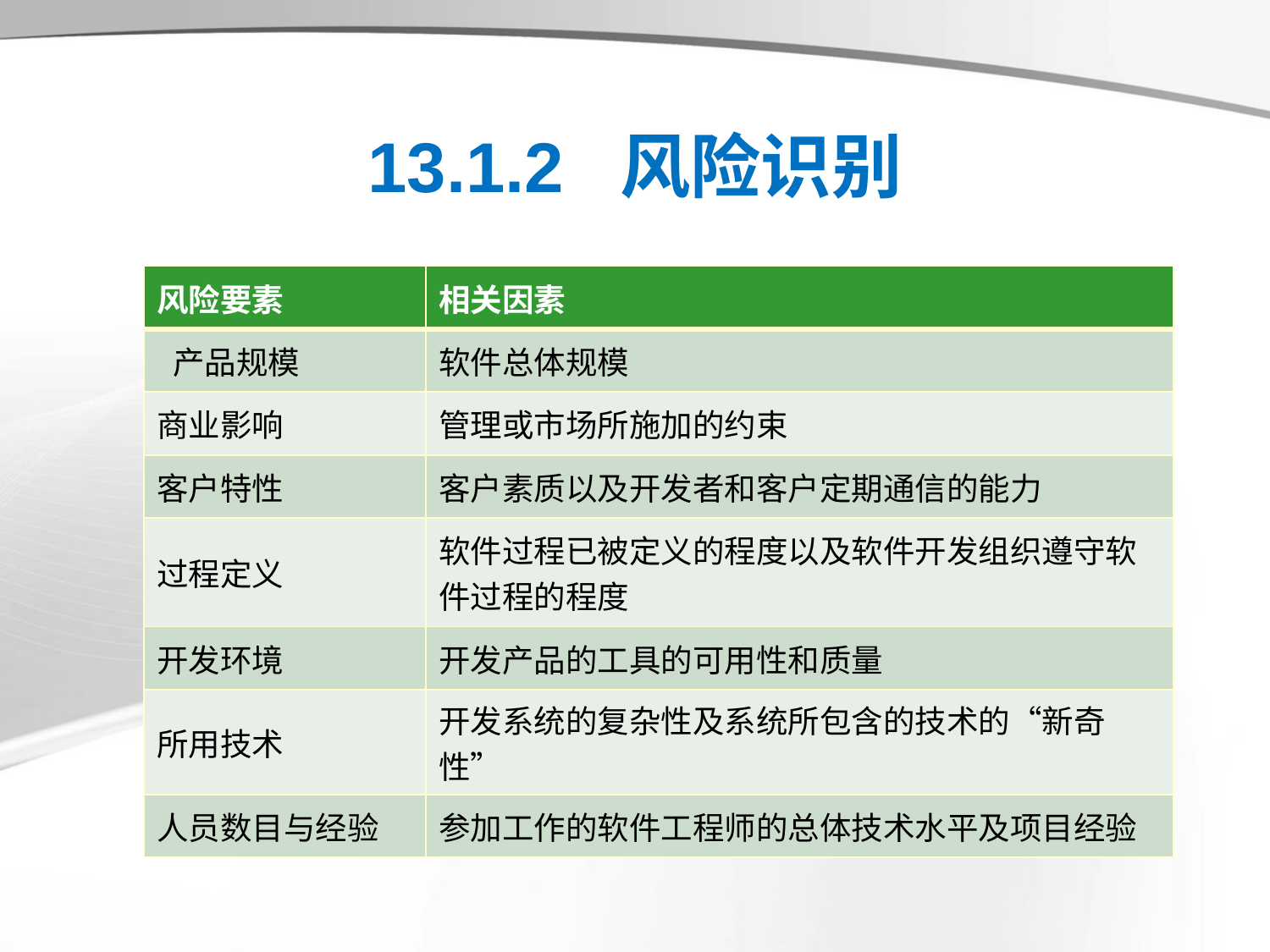

# 13.1.2  风险识别
| 风险要素 | 相关因素 |
| --- | --- |
| 产品规模 | 软件总体规模 |
| 商业影响 | 管理或市场所施加的约束 |
| 客户特性 | 客户素质以及开发者和客户定期通信的能力 |
| 过程定义 | 软件过程已被定义的程度以及软件开发组织遵守软件过程的程度 |
| 开发环境 | 开发产品的工具的可用性和质量 |
| 所用技术 | 开发系统的复杂性及系统所包含的技术的“新奇性” |
| 人员数目与经验 | 参加工作的软件工程师的总体技术水平及项目经验 |